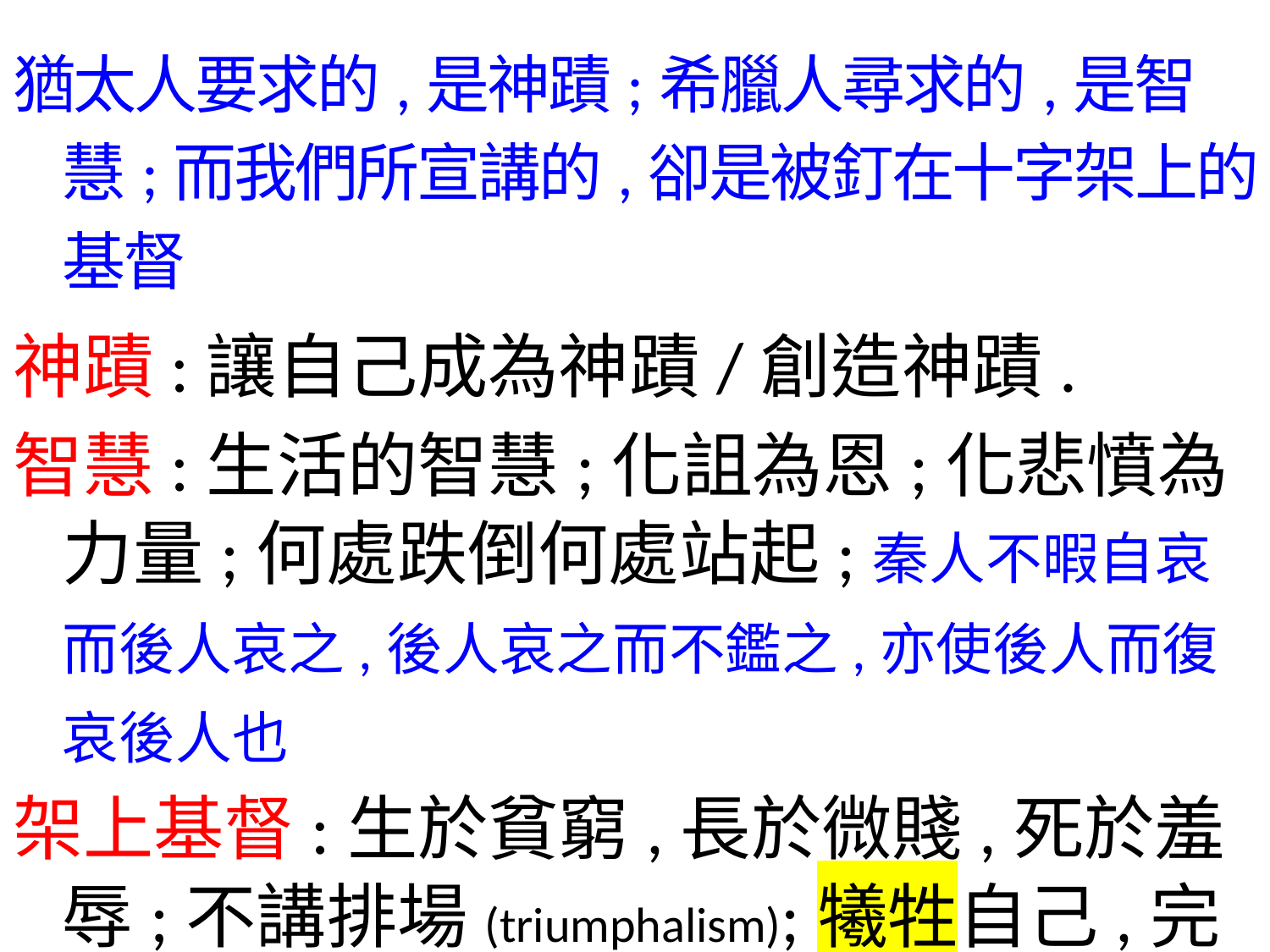

猶太人要求的,是神蹟;希臘人尋求的,是智慧;而我們所宣講的,卻是被釘在十字架上的基督
神蹟:讓自己成為神蹟/創造神蹟.
智慧:生活的智慧;化詛為恩;化悲憤為力量;何處跌倒何處站起;秦人不暇自哀而後人哀之,後人哀之而不鑑之,亦使後人而復哀後人也
架上基督:生於貧窮,長於微賤,死於羞辱;不講排場(triumphalism);犧牲自己,完成救贖